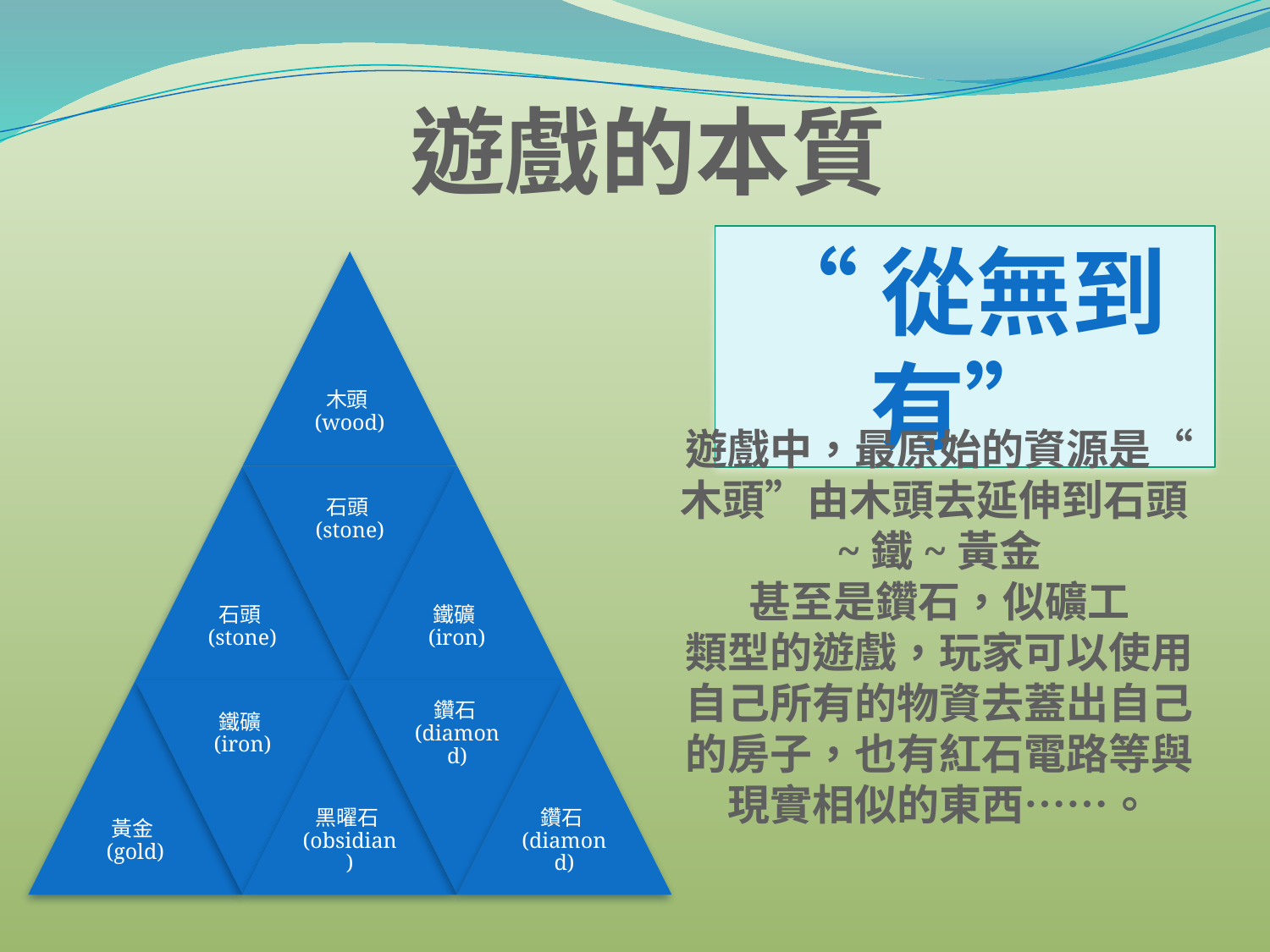

遊戲的本質
“從無到有”
木頭(wood)
石頭(stone)
石頭(stone)
鐵礦(iron)
黃金(gold)
鐵礦(iron)
黑曜石(obsidian)
鑽石(diamond)
鑽石(diamond)
遊戲中，最原始的資源是“木頭”由木頭去延伸到石頭~鐵~黃金
甚至是鑽石，似礦工
類型的遊戲，玩家可以使用自己所有的物資去蓋出自己的房子，也有紅石電路等與現實相似的東西……。